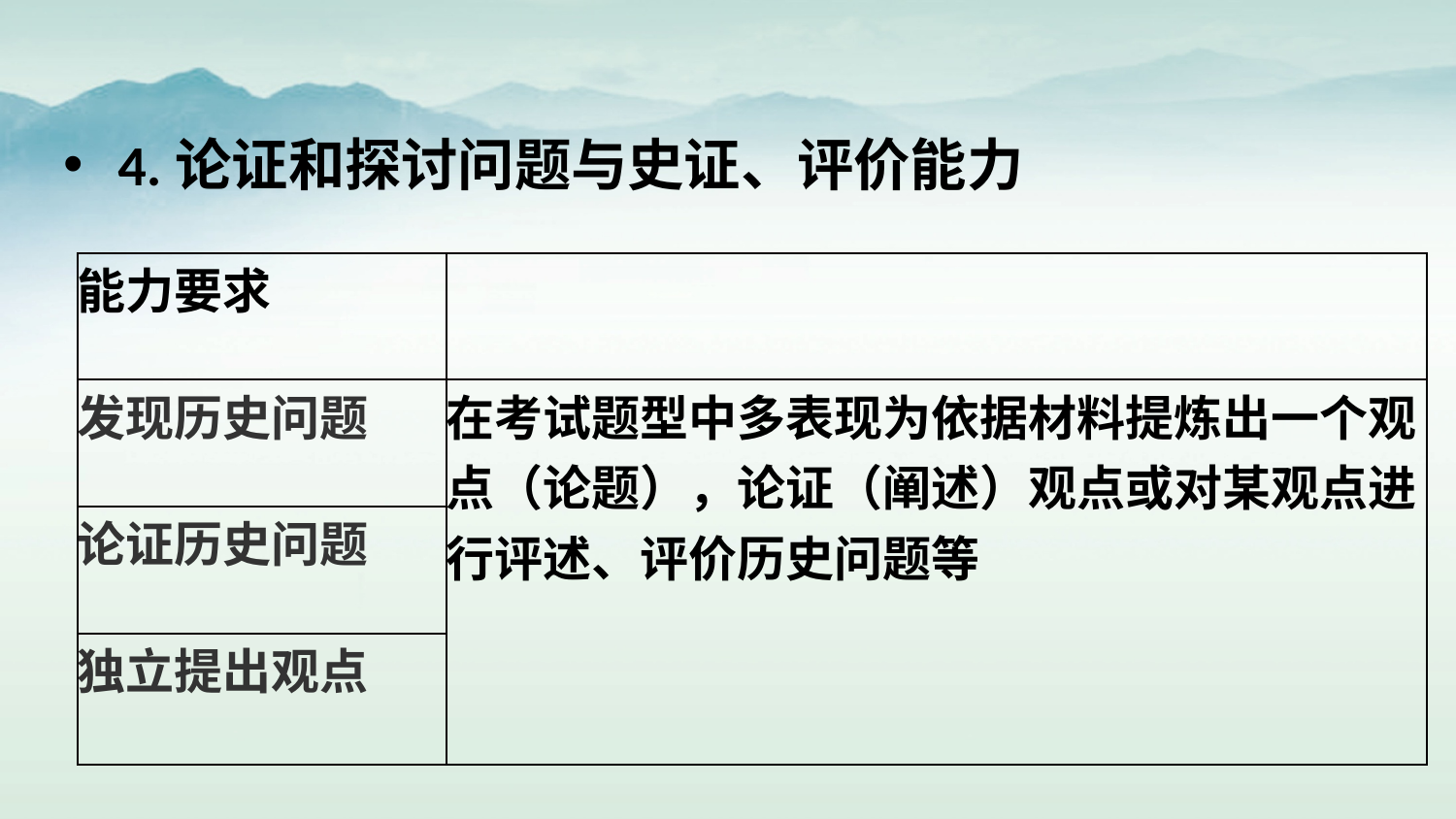

4.论证和探讨问题与史证、评价能力

| 能力要求 |  |
| --- | --- |
| 发现历史问题 | 在考试题型中多表现为依据材料提炼出一个观点（论题），论证（阐述）观点或对某观点进行评述、评价历史问题等 |
| 论证历史问题 |  |
| 独立提出观点 |  |